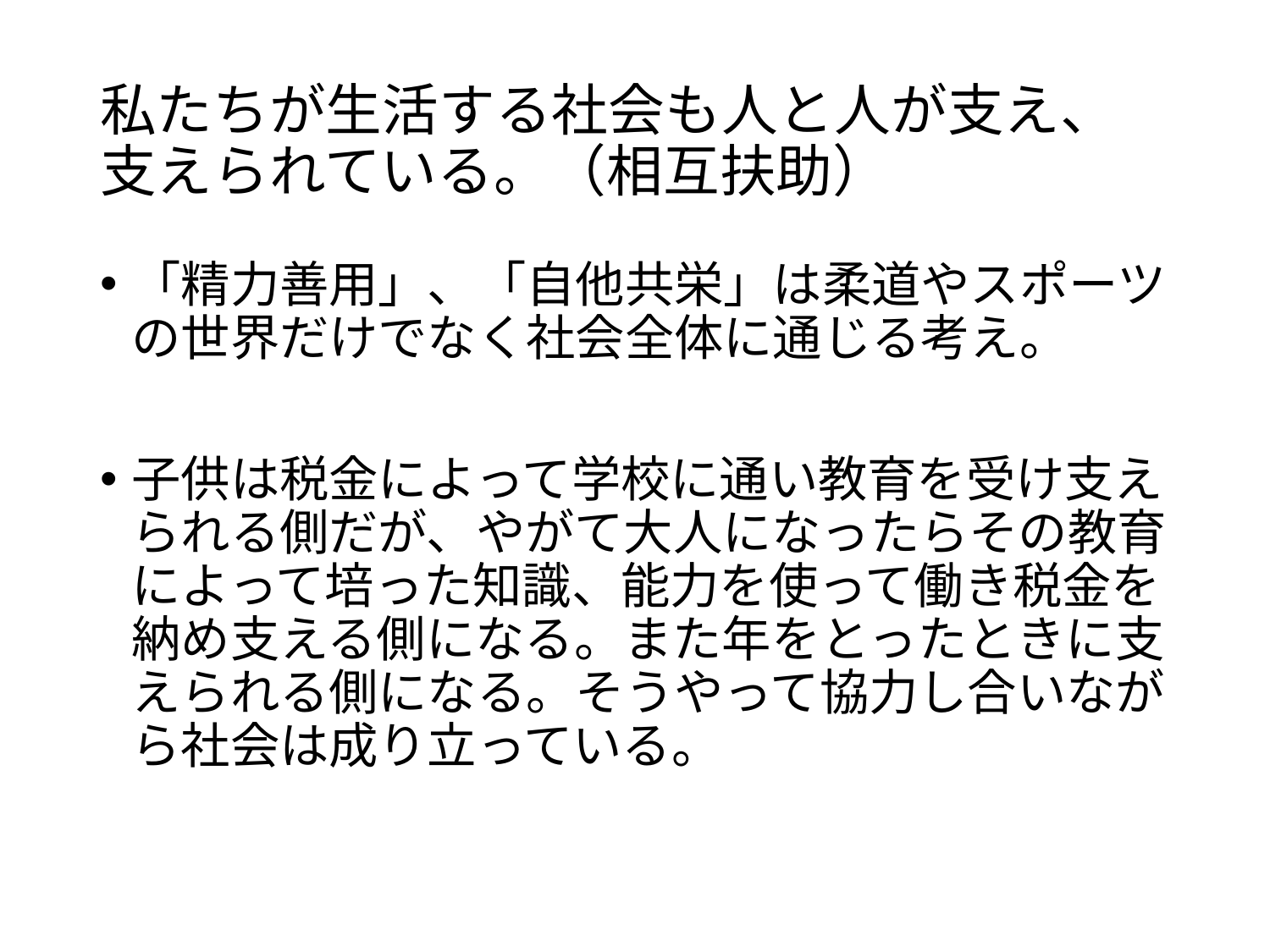

# 私たちが生活する社会も人と人が支え、 支えられている。（相互扶助）
「精力善用」、「自他共栄」は柔道やスポーツの世界だけでなく社会全体に通じる考え。

子供は税金によって学校に通い教育を受け支えられる側だが、やがて大人になったらその教育によって培った知識、能力を使って働き税金を納め支える側になる。また年をとったときに支えられる側になる。そうやって協力し合いながら社会は成り立っている。